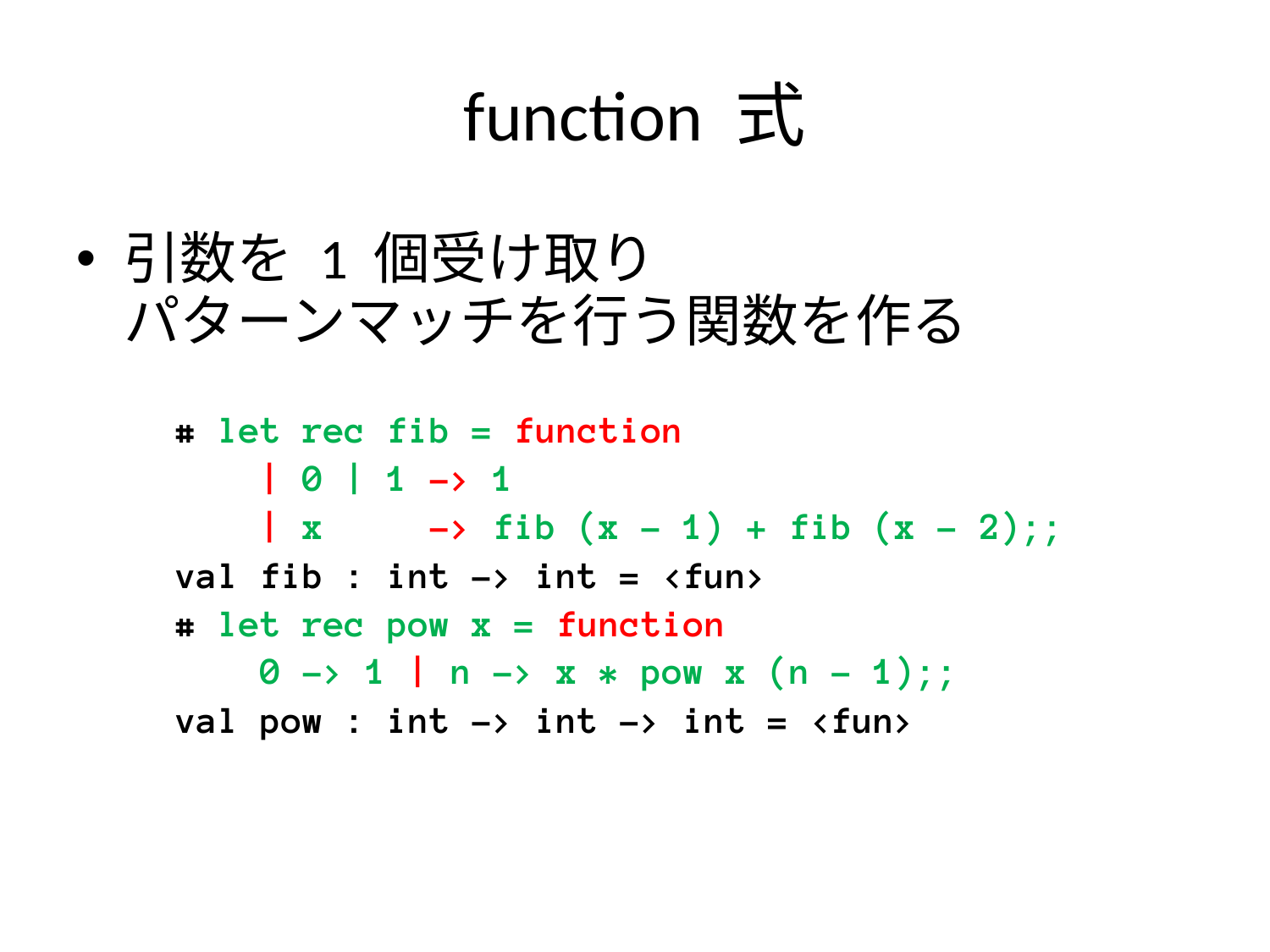

# function 式
引数を 1 個受け取り
パターンマッチを行う関数を作る

# let rec fib = function
    | 0 | 1 -> 1
    | x     -> fib (x – 1) + fib (x – 2);;
val fib : int -> int = <fun>
# let rec pow x = function
    0 -> 1 | n -> x * pow x (n – 1);;
val pow : int -> int -> int = <fun>